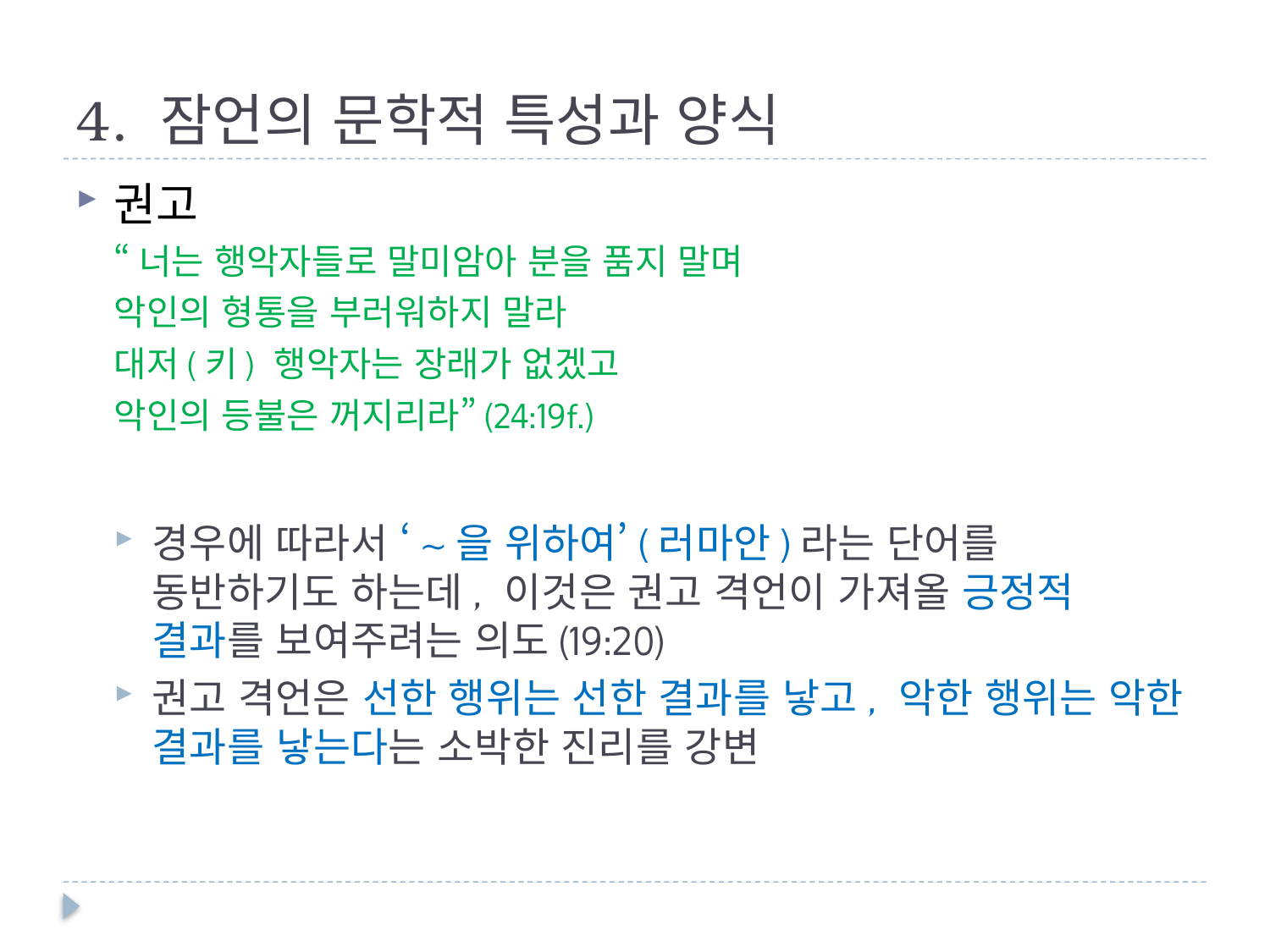

# 4. 잠언의 문학적 특성과 양식
권고
“너는 행악자들로 말미암아 분을 품지 말며
악인의 형통을 부러워하지 말라
대저(키) 행악자는 장래가 없겠고
악인의 등불은 꺼지리라”(24:19f.)

경우에 따라서 ‘~을 위하여’(러마안)라는 단어를 동반하기도 하는데, 이것은 권고 격언이 가져올 긍정적 결과를 보여주려는 의도(19:20)
권고 격언은 선한 행위는 선한 결과를 낳고, 악한 행위는 악한 결과를 낳는다는 소박한 진리를 강변